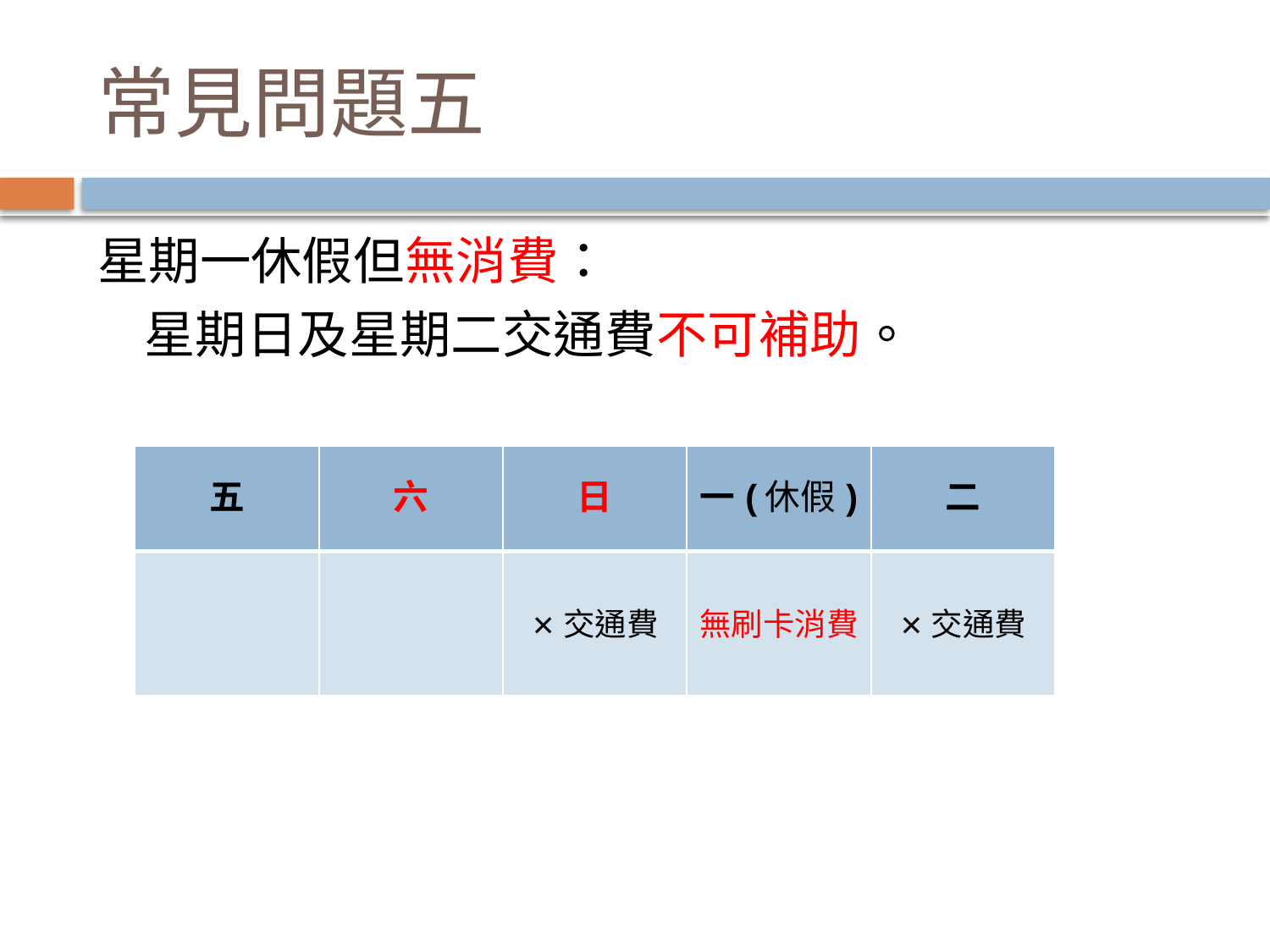

# 常見問題五
星期一休假但無消費：
   星期日及星期二交通費不可補助。

| 五 | 六 | 日 | 一(休假) | 二 |
| --- | --- | --- | --- | --- |
|  |  | ✕交通費 | 無刷卡消費 | ✕交通費 |